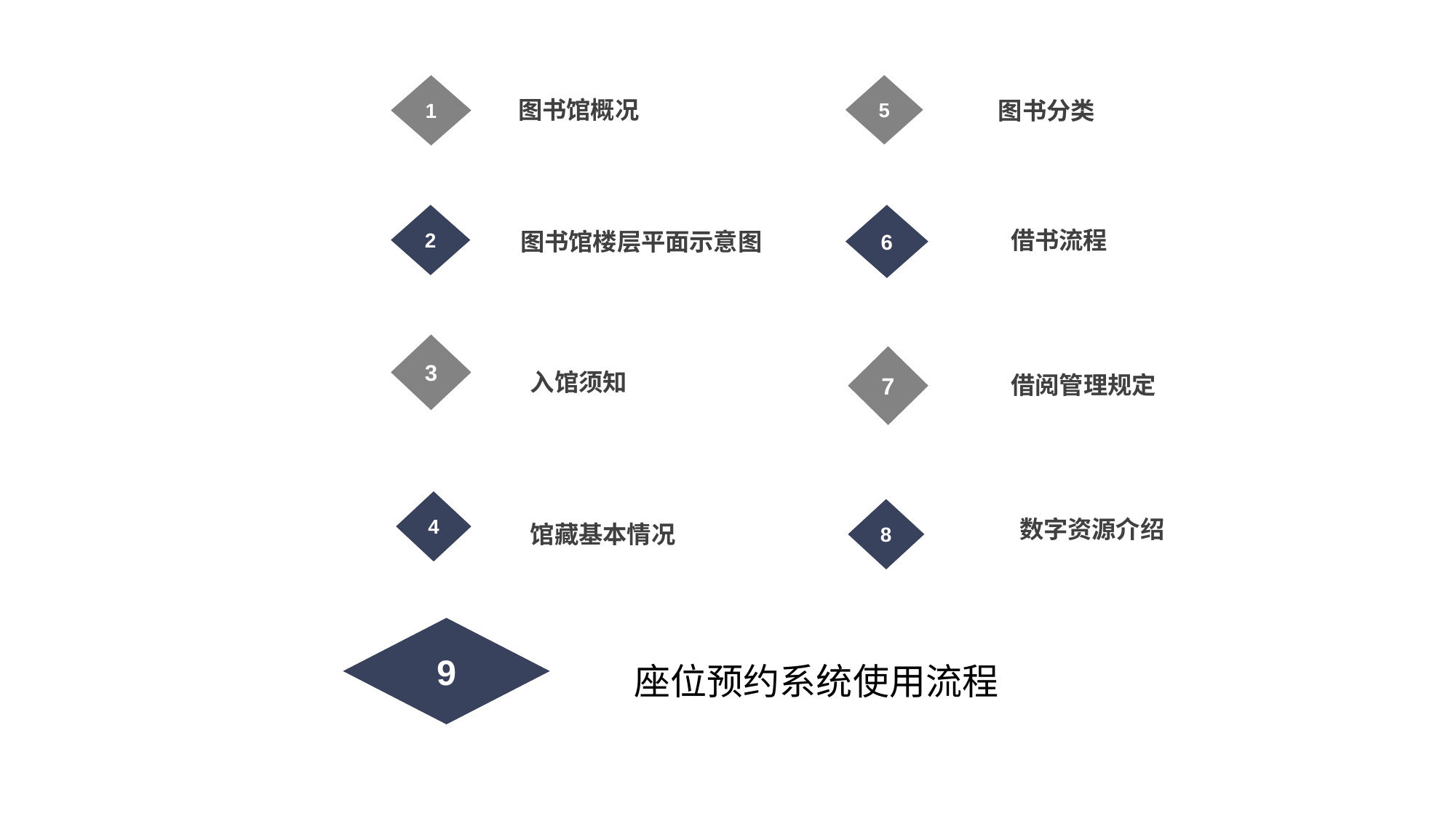

5
1
图书馆概况
图书分类
2
6
借书流程
图书馆楼层平面示意图
3
7
入馆须知
借阅管理规定
4
8
数字资源介绍
馆藏基本情况
9
座位预约系统使用流程